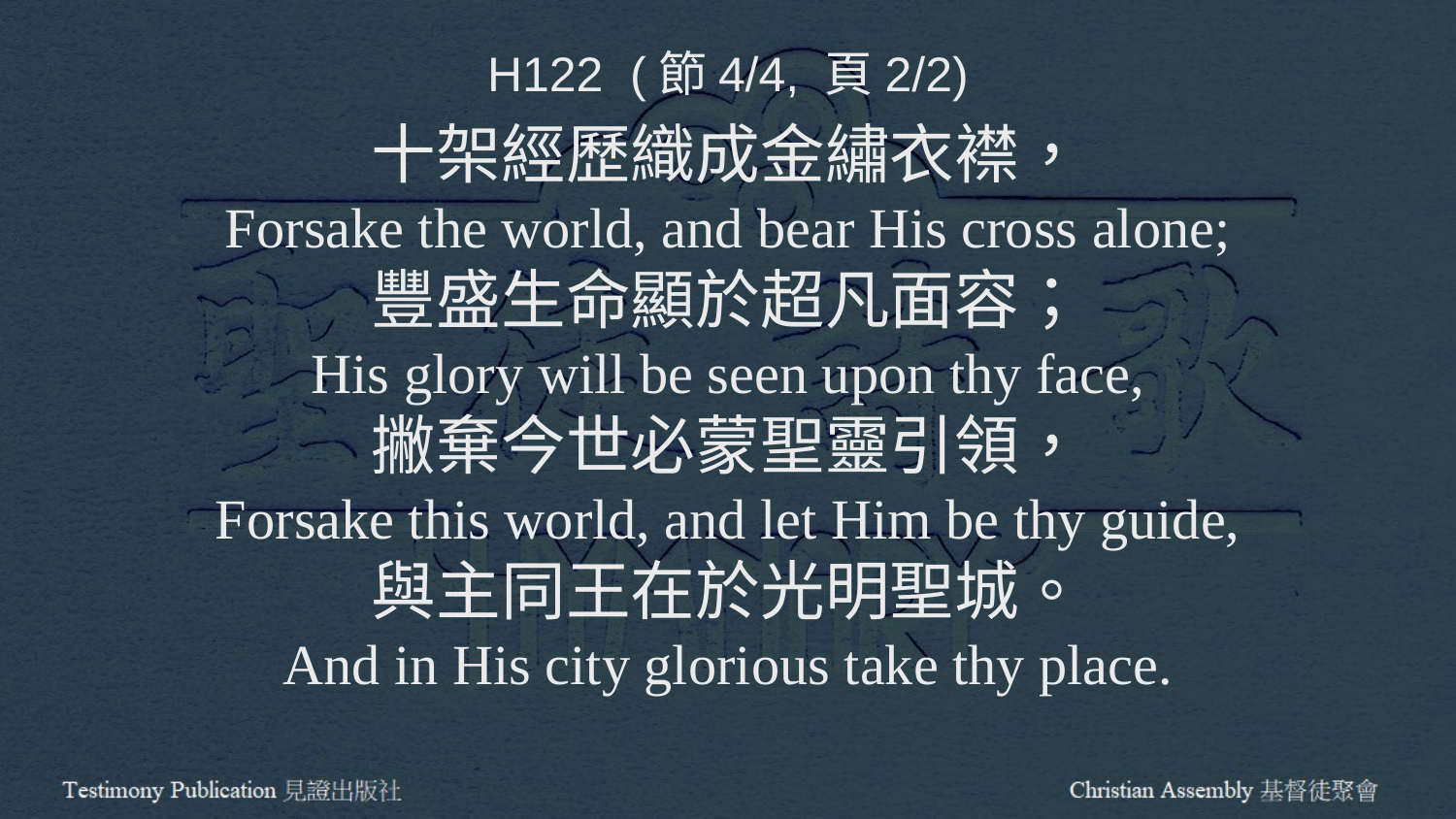

H122  (節4/4, 頁2/2)
十架經歷織成金繡衣襟，
Forsake the world, and bear His cross alone;
豐盛生命顯於超凡面容；
His glory will be seen upon thy face,
撇棄今世必蒙聖靈引領，
Forsake this world, and let Him be thy guide,
與主同王在於光明聖城。
And in His city glorious take thy place.